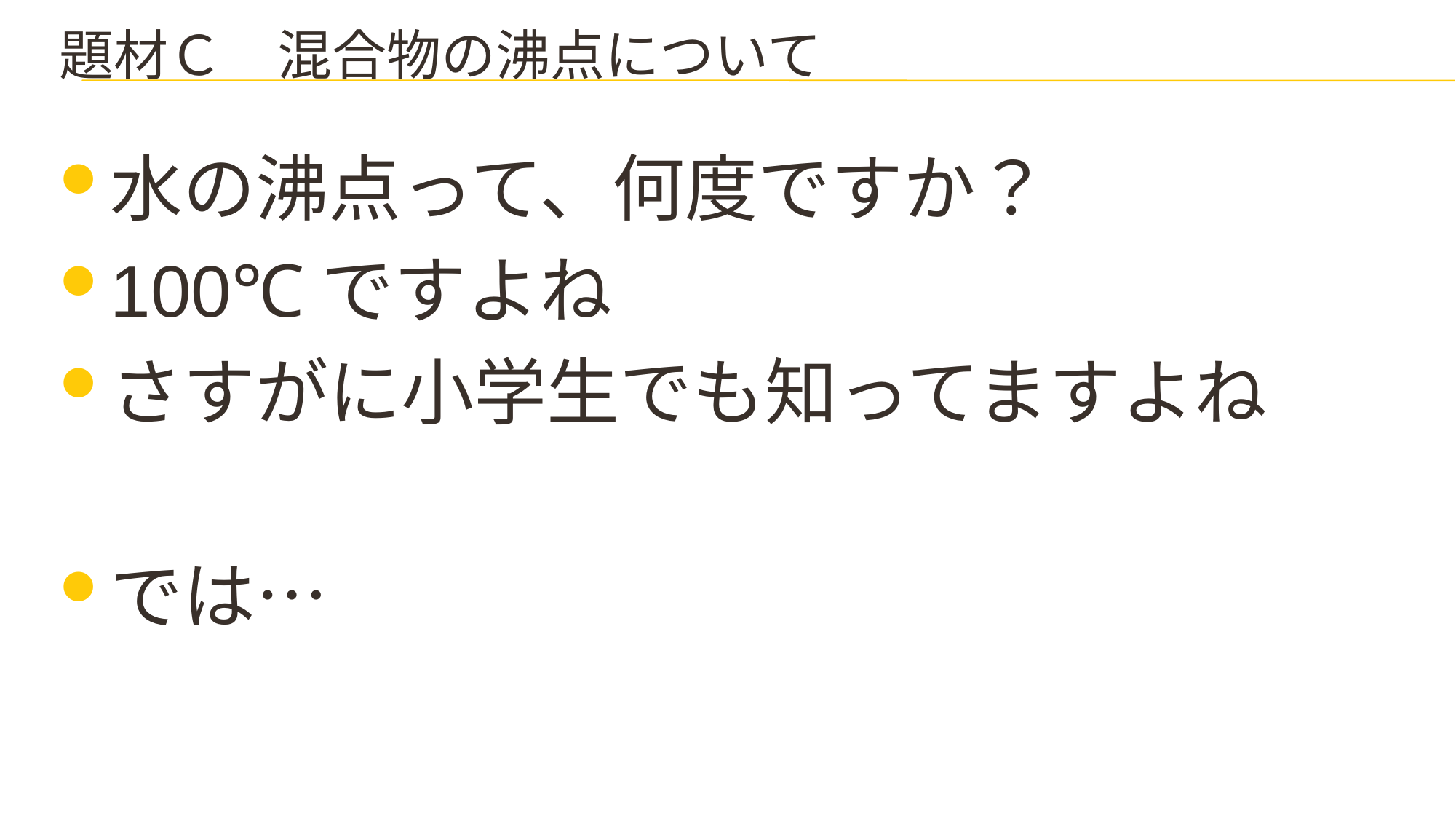

# 題材Ｃ　混合物の沸点について
水の沸点って、何度ですか？
100℃ですよね
さすがに小学生でも知ってますよね

では…